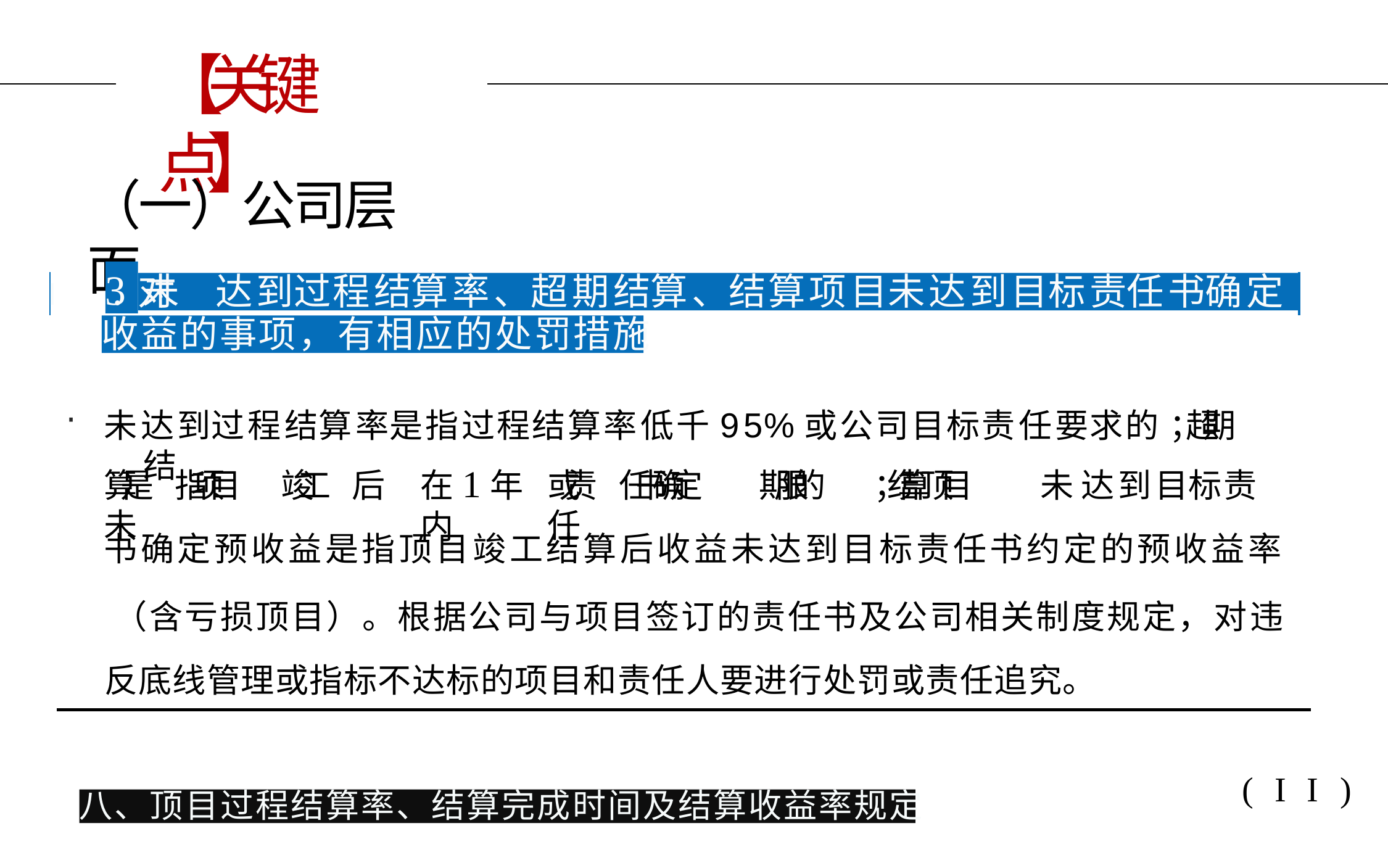

# 【关键点】

（一）公司层面
3.
对未	达到过程结算率、超期结算、结算项目未达到目标责任书确定预I
I

收益的事项，有相应的处罚措施

未达到过程结算率是指过程结算率低千95%或公司目标责任要求的 ；超期	结

在1 年内
算是	指项目	竣工	后未
或责	任书确定	期限的	； 结      算    顶目	未 达到目标责任
书确定预收益是指顶目竣工结算后收益未达到目标责任书约定的预收益率
（含亏损顶目）。根据公司与项目签订的责任书及公司相关制度规定，对违 反底线管理或指标不达标的项目和责任人要进行处罚或责任追究。

(II)
八、顶目过程结算率、结算完成时间及结算收益率规定